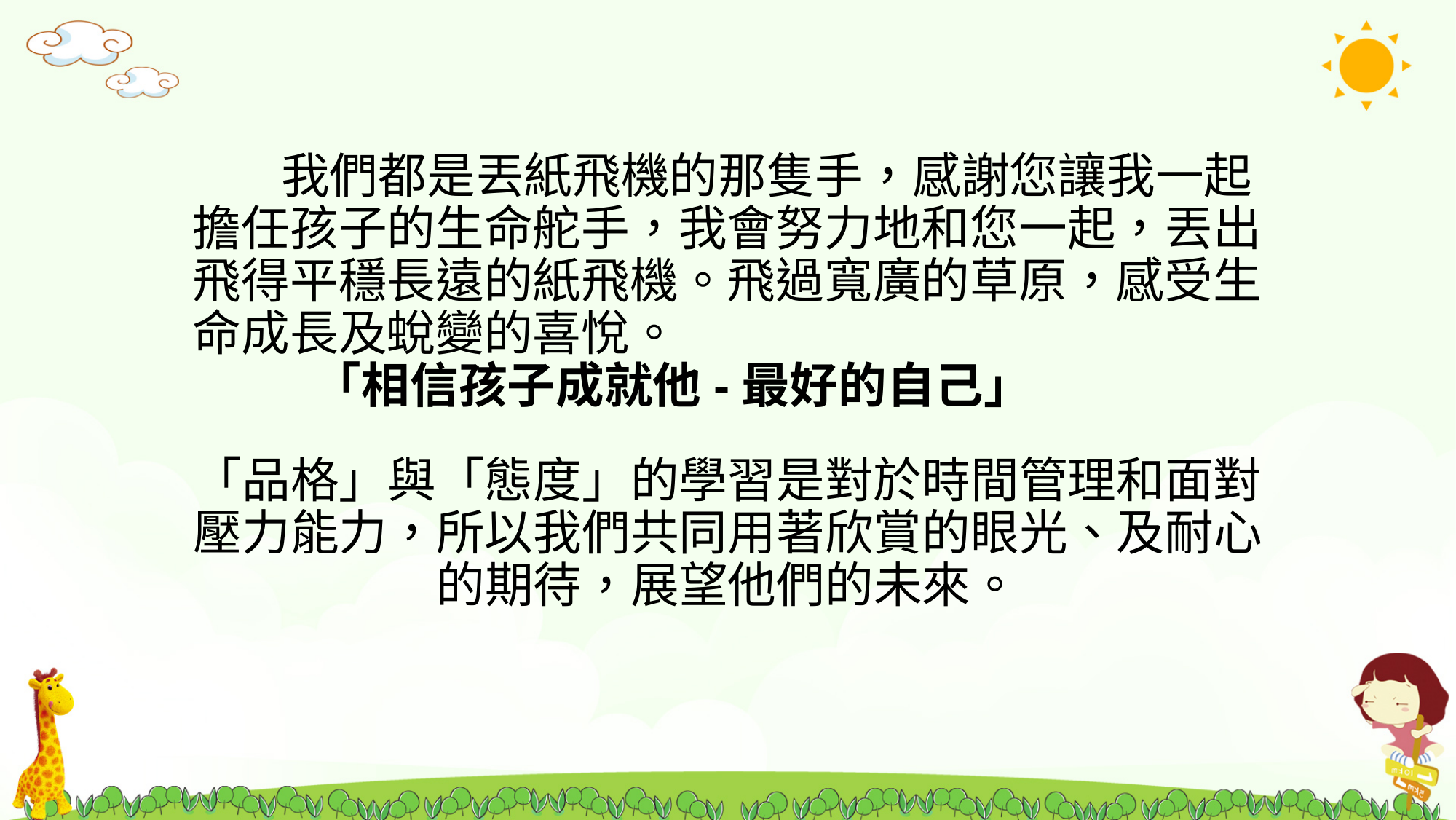

# 我們都是丟紙飛機的那隻手，感謝您讓我一起擔任孩子的生命舵手，我會努力地和您一起，丟出飛得平穩長遠的紙飛機。飛過寬廣的草原，感受生命成長及蛻變的喜悅。 「相信孩子成就他-最好的自己」
「品格」與「態度」的學習是對於時間管理和面對壓力能力，所以我們共同用著欣賞的眼光、及耐心的期待，展望他們的未來。